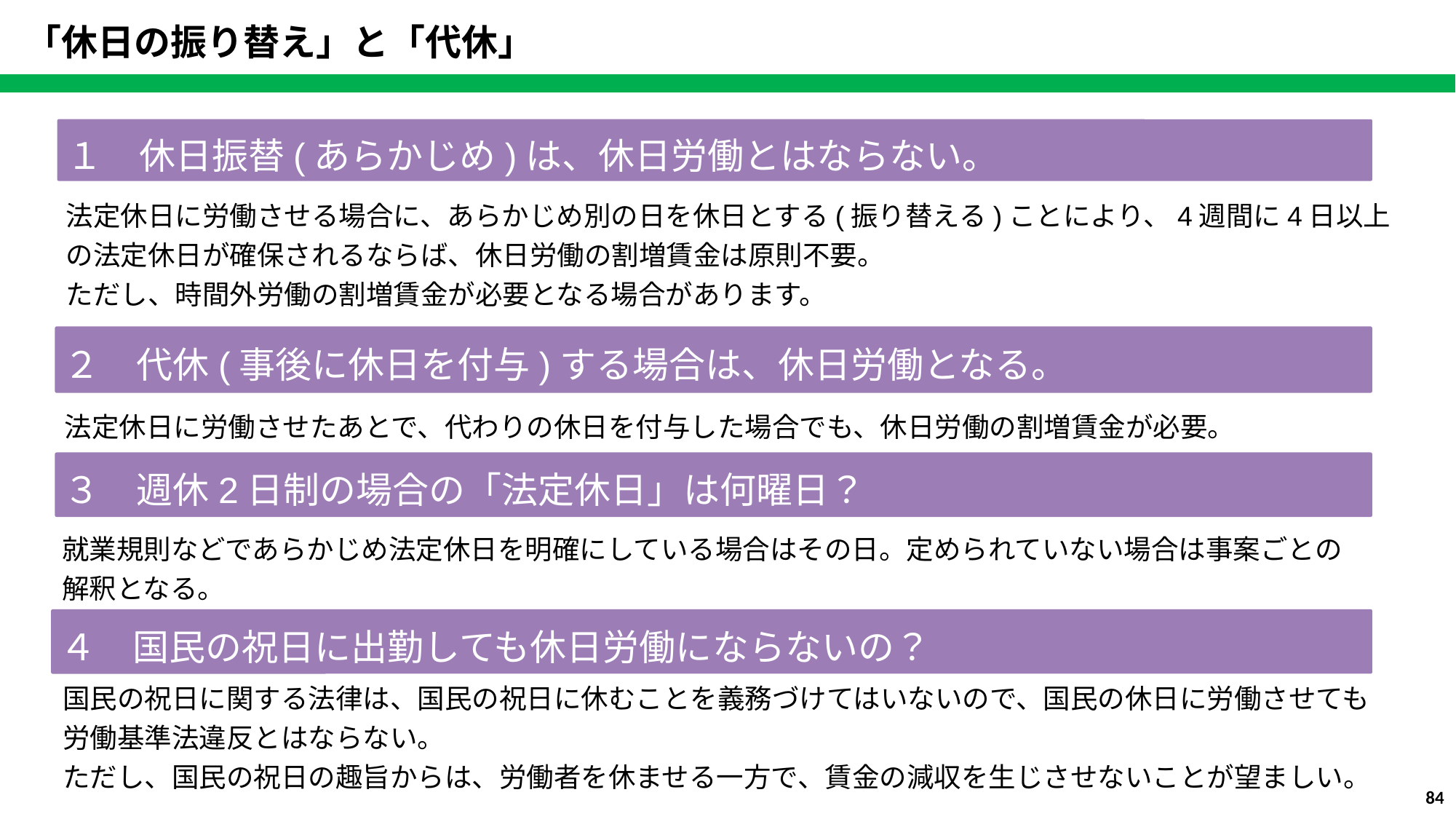

「休日の振り替え」と「代休」

１　休日振替(あらかじめ)は、休日労働とはならない。
法定休日に労働させる場合に、あらかじめ別の日を休日とする(振り替える)ことにより、4週間に4日以上
の法定休日が確保されるならば、休日労働の割増賃金は原則不要。
ただし、時間外労働の割増賃金が必要となる場合があります。
２　代休(事後に休日を付与)する場合は、休日労働となる。
法定休日に労働させたあとで、代わりの休日を付与した場合でも、休日労働の割増賃金が必要。
３　週休2日制の場合の「法定休日」は何曜日？
就業規則などであらかじめ法定休日を明確にしている場合はその日。定められていない場合は事案ごとの
解釈となる。
４　国民の祝日に出勤しても休日労働にならないの？
国民の祝日に関する法律は、国民の祝日に休むことを義務づけてはいないので、国民の休日に労働させても
労働基準法違反とはならない。
ただし、国民の祝日の趣旨からは、労働者を休ませる一方で、賃金の減収を生じさせないことが望ましい。
84